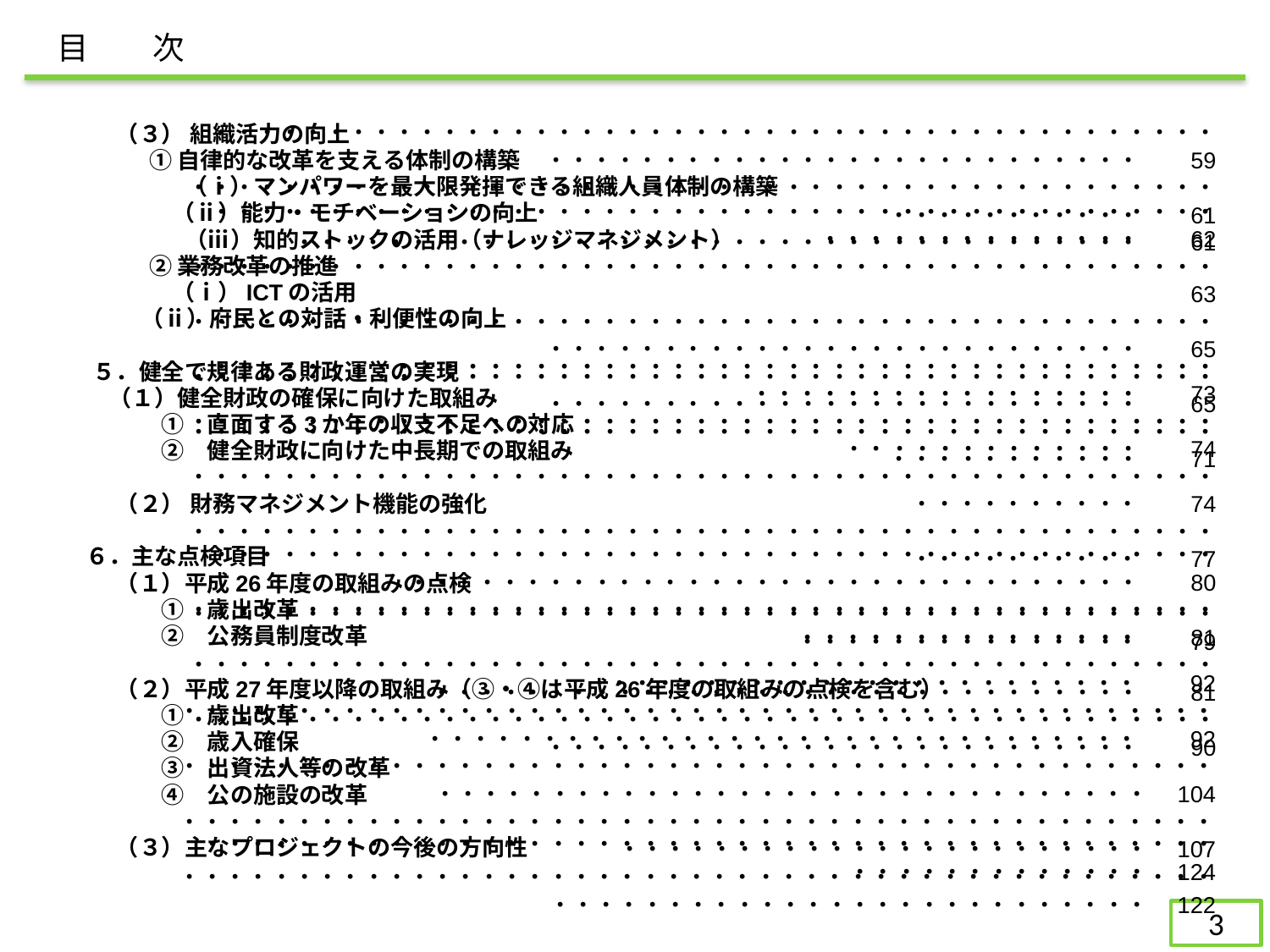

目　　次
　・・・・・・・・・・・・・・・・・・・・・・・・・・・・・・・・・・・・・・・・・・・・・・・・・・・・・・・・・・・・・・・・・・・・・・　　59
・・・・・・・・・・・・・・・・・・・・・・・・・・・・・・・・・・・・・・・・・・・・・・・・・・・・・・・・　　61
・・・・・・・・・・・・・・・・・・・・・・・・・・・・・・・・・・・・・　　61
　　（３） 組織活力の向上
　 　　 ① 自律的な改革を支える体制の構築
　　　　　（ⅰ）マンパワーを最大限発揮できる組織人員体制の構築
　　　  　（ⅱ）能力・モチベーションの向上
　　　　　（ⅲ）知的ストックの活用（ナレッジマネジメント）
　　  　② 業務改革の推進
　　 　 　（ⅰ）ICTの活用
        　（ⅱ）府民との対話・利便性の向上

　５．健全で規律ある財政運営の実現
  　（１）健全財政の確保に向けた取組み
　　　　①　直面する3か年の収支不足への対応
　　　　②　健全財政に向けた中長期での取組み

　　（２） 財務マネジメント機能の強化

  ６．主な点検項目
　　（１）平成26年度の取組みの点検
　　　　①　歳出改革
　　　　②　公務員制度改革

　　（２）平成27年度以降の取組み（③・④は平成26年度の取組みの点検を含む）
　　　　①　歳出改革
　　　　②　歳入確保
　　　　③　出資法人等の改革
　　　　④　公の施設の改革

　　（３）主なプロジェクトの今後の方向性

　・・・・・・・・・・・・・・・・・・・・・・・・・・・・・・・・・・・・・・・・・・・・・・・・・・・・・・・・・・　　62
・・・・・・・・・・・・・・・・・・・・・・・・・・・・・・・・・・・・・・・・・・・・・　　63
・・・・・・・・・・・・・・・・・・・・・・・・・・・・・・・・・・・・・・・・・・・・・・・・・・・・・・・・・・・・・・・・・・・・・・・　　65
・・・・・・・・・・・・・・・・・・・・・・・・・・・・・・・・・・・・・・・・・・・・・・・・・・・・・・・・・・・・・・・・・・・・・・・　　65
・・・・・・・・・・・・・・・・・・・・・・・・・・・・・・・・・・・・・・・・・・・・・・・・・・・・・・・・　　71
　・・・・・・・・・・・・・・・・・・・・・・・・・・・・・・・・・・・・・・・・・・・・・・・・・・・・・・・・・・・・・　　73
・・・・・・・・・・・・・・・・・・・・・・・・・・・・・・・・・・・・・・・・・・・・・・・・・・・・・・・・・・　　74
・・・・・・・・・・・・・・・・・・・・・・・・・・・・・・・・・・・・・・・・・・・・・・・・・・・・・・・　　74
・・・・・・・・・・・・・・・・・・・・・・・・・・・・・・・・・・・・・・・・・・・・・・・・・・・・・・・　　77

・・・・・・・・・・・・・・・・・・・・・・・・・・・・・・・・・・・・・・・・・・・・・・・・・・・・・・・・・・・・　　79

　・・・・・・・・・・・・・・・・・・・・・・・・・・・・・・・・・・・・・・・・・・・・・・・・・・・・・・・・・・・・・・・・・・・・・・・・・・・・　　80
・・・・・・・・・・・・・・・・・・・・・・・・・・・・・・・・・・・・・・・・・・・・・・・・・・・・・・・・・・・・　　81
・・・・・・・・・・・・・・・・・・・・・・・・・・・・・・・・・・・・・・・・・・・・・・・・・・・・・・・・・・・・・・・・・・・・・・・・・・・・　　81
・・・・・・・・・・・・・・・・・・・・・・・・・・・・・・・・・・・・・・・・・・・・・・・・・・・・・・・・・・・・・・・・・・・・・・・　　90
　・・・・・・・・・・・・・・・・・・・・・・・　　92
・・・・・・・・・・・・・・・・・・・・・・・・・・・・・・・・・・・・・・・・・・・・・・・・・・・・・・・・・・・・・・・・・・・・・・・・・・・・　　92
・・・・・・・・・・・・・・・・・・・・・・・・・・・・・・・・・・・・・・・・・・・・・・・・・・・・・・・・・・・・・・・・・・・・・・・・・・・・　104
・・・・・・・・・・・・・・・・・・・・・・・・・・・・・・・・・・・・・・・・・・・・・・・・・・・・・・・・・・・・・・・・・・・・　107
・・・・・・・・・・・・・・・・・・・・・・・・・・・・・・・・・・・・・・・・・・・・・・・・・・・・・・・・・・・・・・・・・・・・・・・　122
　・・・・・・・・・・・・・・・・・・・・・・・・・・・・・・・・・・・・・・・・・・・・・・・・・・・・・・・・・　124
3